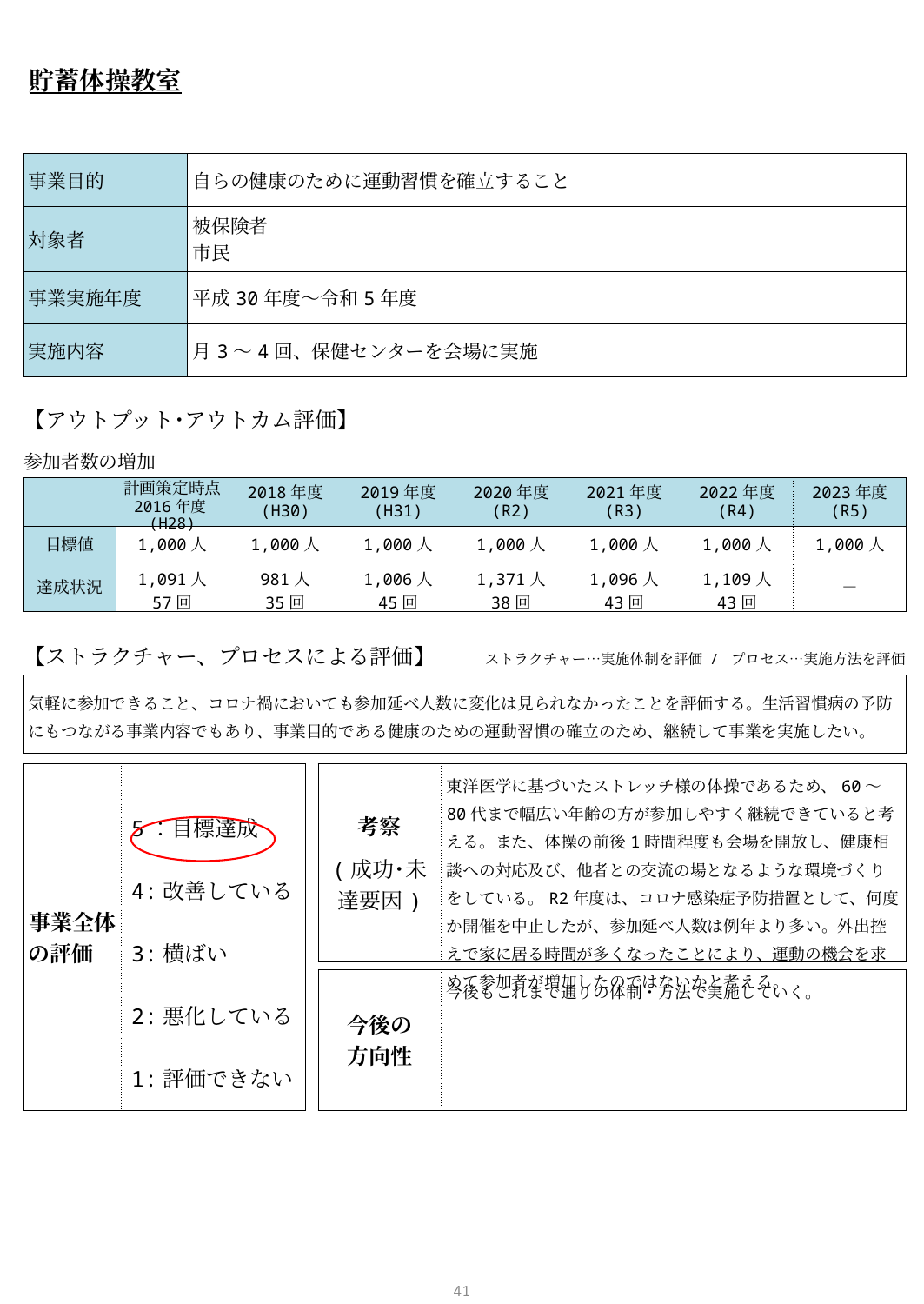

貯蓄体操教室
| 事業目的 | 自らの健康のために運動習慣を確立すること |
| --- | --- |
| 対象者 | 被保険者 市民 |
| 事業実施年度 | 平成30年度～令和5年度 |
| 実施内容 | 月3～4回、保健センターを会場に実施 |
【アウトプット･アウトカム評価】
参加者数の増加
|  | 計画策定時点 2016年度(H28) | 2018年度 (H30) | 2019年度 (H31) | 2020年度 (R2) | 2021年度 (R3) | 2022年度 (R4) | 2023年度 (R5) |
| --- | --- | --- | --- | --- | --- | --- | --- |
| 目標値 | 1,000人 | 1,000人 | 1,000人 | 1,000人 | 1,000人 | 1,000人 | 1,000人 |
| 達成状況 | 1,091人 57回 | 981人 35回 | 1,006人 45回 | 1,371人 38回 | 1,096人 43回 | 1,109人 43回 | － |
ストラクチャー…実施体制を評価 / プロセス…実施方法を評価
【ストラクチャー、プロセスによる評価】
| 気軽に参加できること、コロナ禍においても参加延べ人数に変化は見られなかったことを評価する。生活習慣病の予防にもつながる事業内容でもあり、事業目的である健康のための運動習慣の確立のため、継続して事業を実施したい。 |
| --- |
| 考察 (成功･未達要因) | 東洋医学に基づいたストレッチ様の体操であるため、60～80代まで幅広い年齢の方が参加しやすく継続できていると考える。また、体操の前後1時間程度も会場を開放し、健康相談への対応及び、他者との交流の場となるような環境づくりをしている。R2年度は、コロナ感染症予防措置として、何度か開催を中止したが、参加延べ人数は例年より多い。外出控えで家に居る時間が多くなったことにより、運動の機会を求めて参加者が増加したのではないかと考える。 |
| --- | --- |
| 事業全体 の評価 | 5：目標達成 4:改善している 3:横ばい 2:悪化している 1:評価できない |
| --- | --- |

| 今後の 方向性 | 今後もこれまで通りの体制・方法で実施していく。 |
| --- | --- |
41